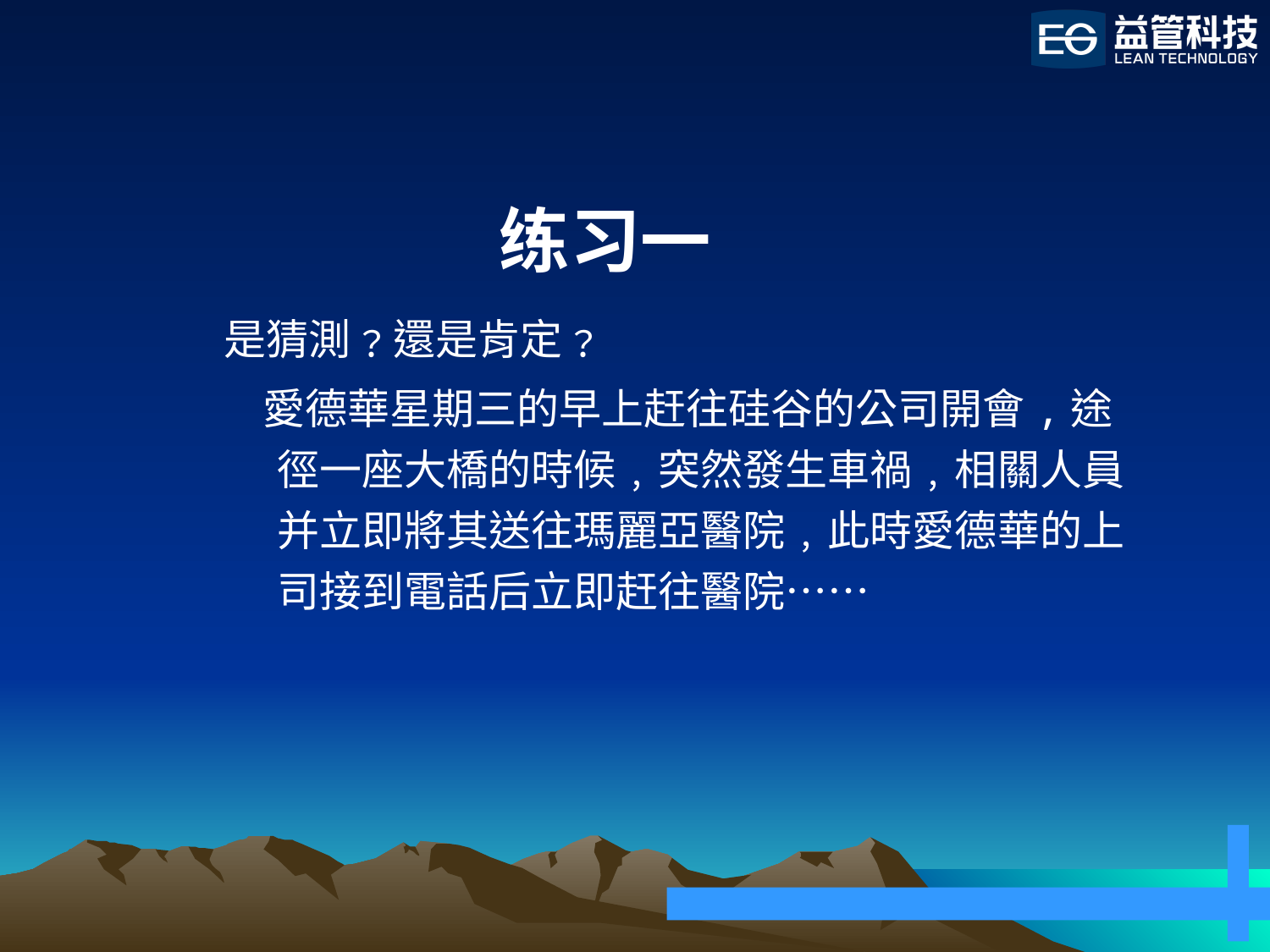

练习一
是猜測﹖還是肯定﹖
   愛德華星期三的早上赶往硅谷的公司開會,途徑一座大橋的時候﹐突然發生車禍﹐相關人員并立即將其送往瑪麗亞醫院﹐此時愛德華的上司接到電話后立即赶往醫院……